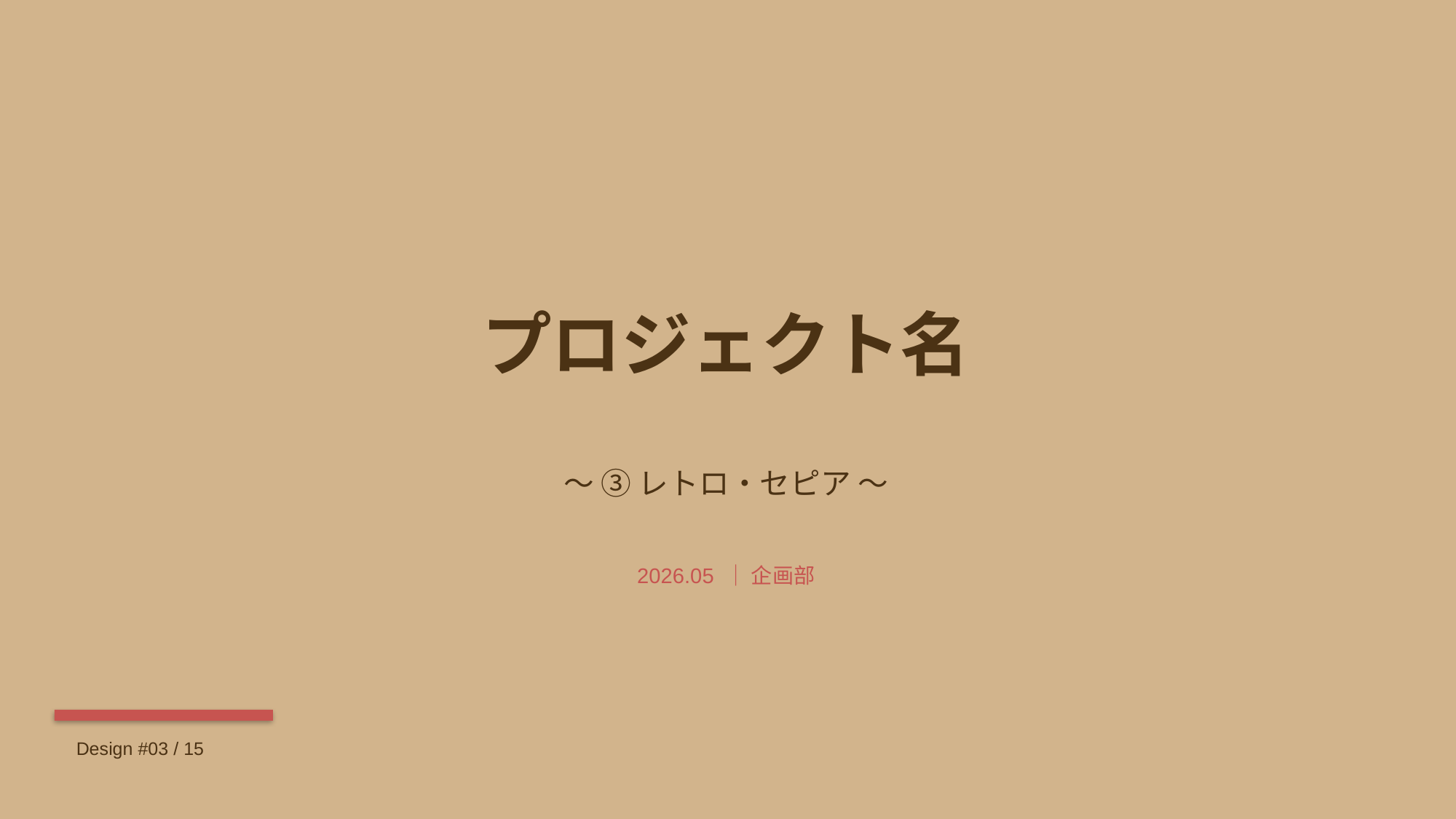

プロジェクト名
〜 ③ レトロ・セピア 〜
2026.05 ｜ 企画部

Design #03 / 15